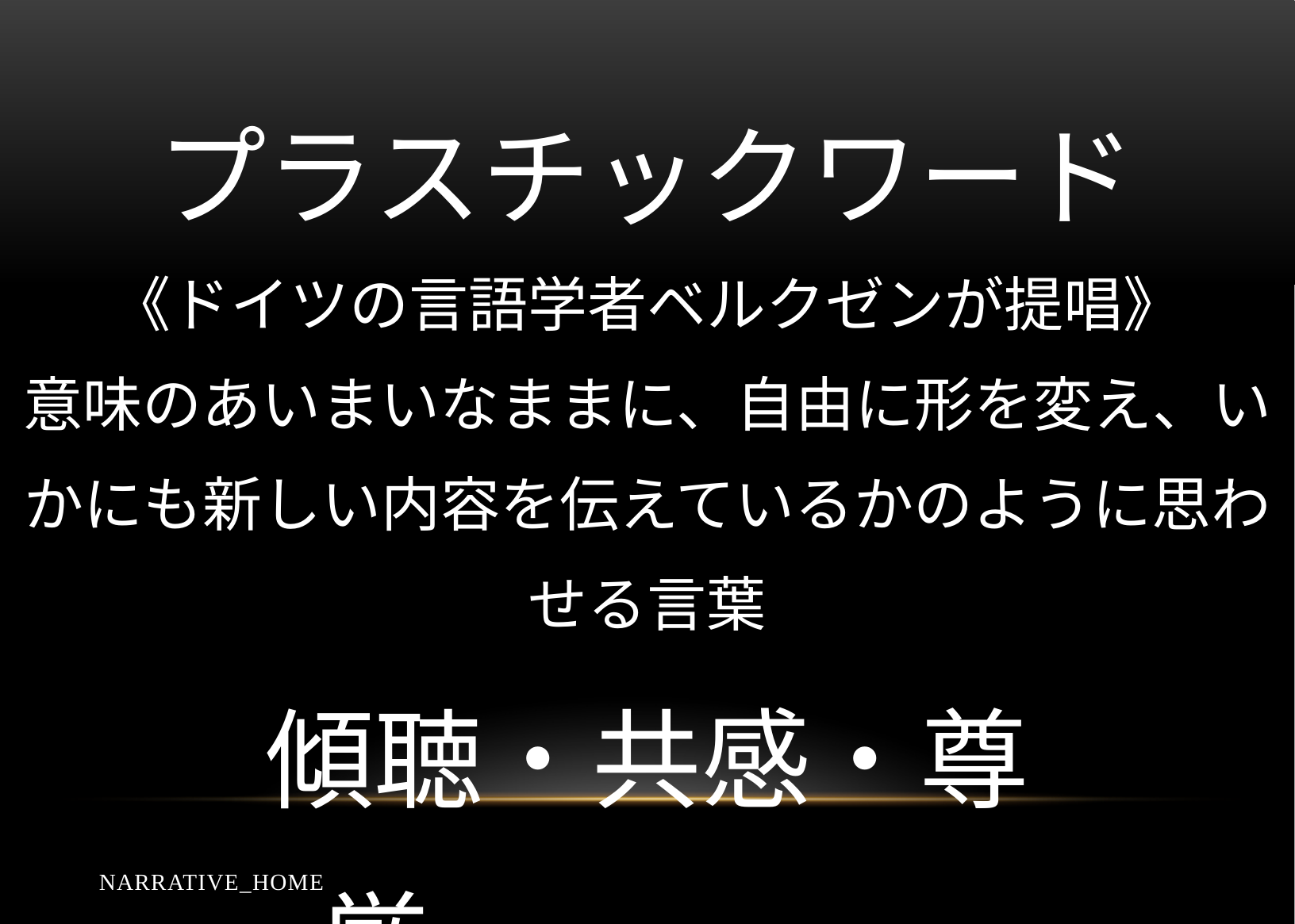

プラスチックワード
《ドイツの言語学者ベルクゼンが提唱》
意味のあいまいなままに、自由に形を変え、いかにも新しい内容を伝えているかのように思わせる言葉
傾聴・共感・尊厳・・・・・
Narrative_home